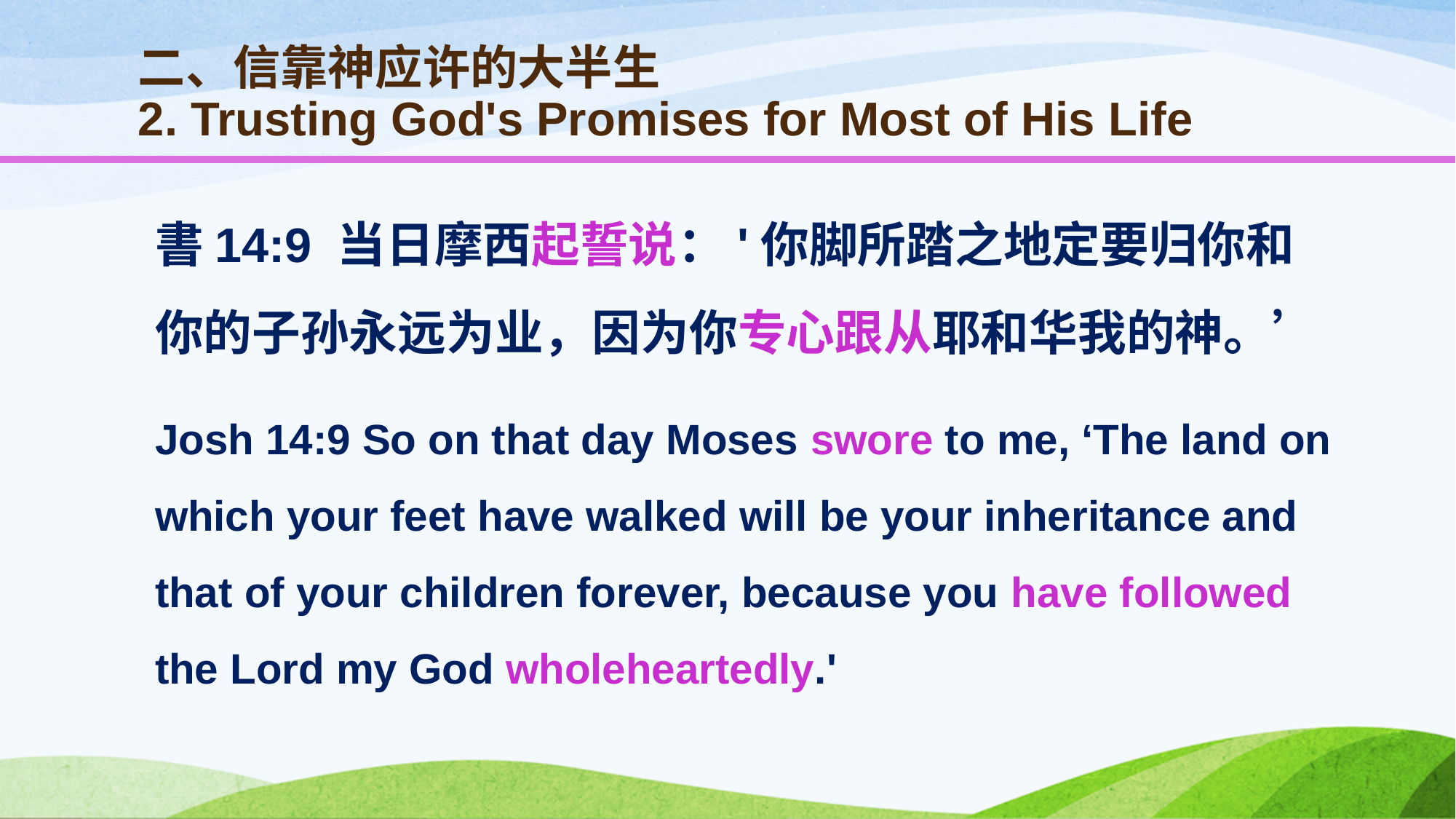

# 二、信靠神应许的大半生 2. Trusting God's Promises for Most of His Life
書14:9 当日摩西起誓说：'你脚所踏之地定要归你和你的子孙永远为业，因为你专心跟从耶和华我的神。’
Josh 14:9 So on that day Moses swore to me, ‘The land on which your feet have walked will be your inheritance and that of your children forever, because you have followed the Lord my God wholeheartedly.'